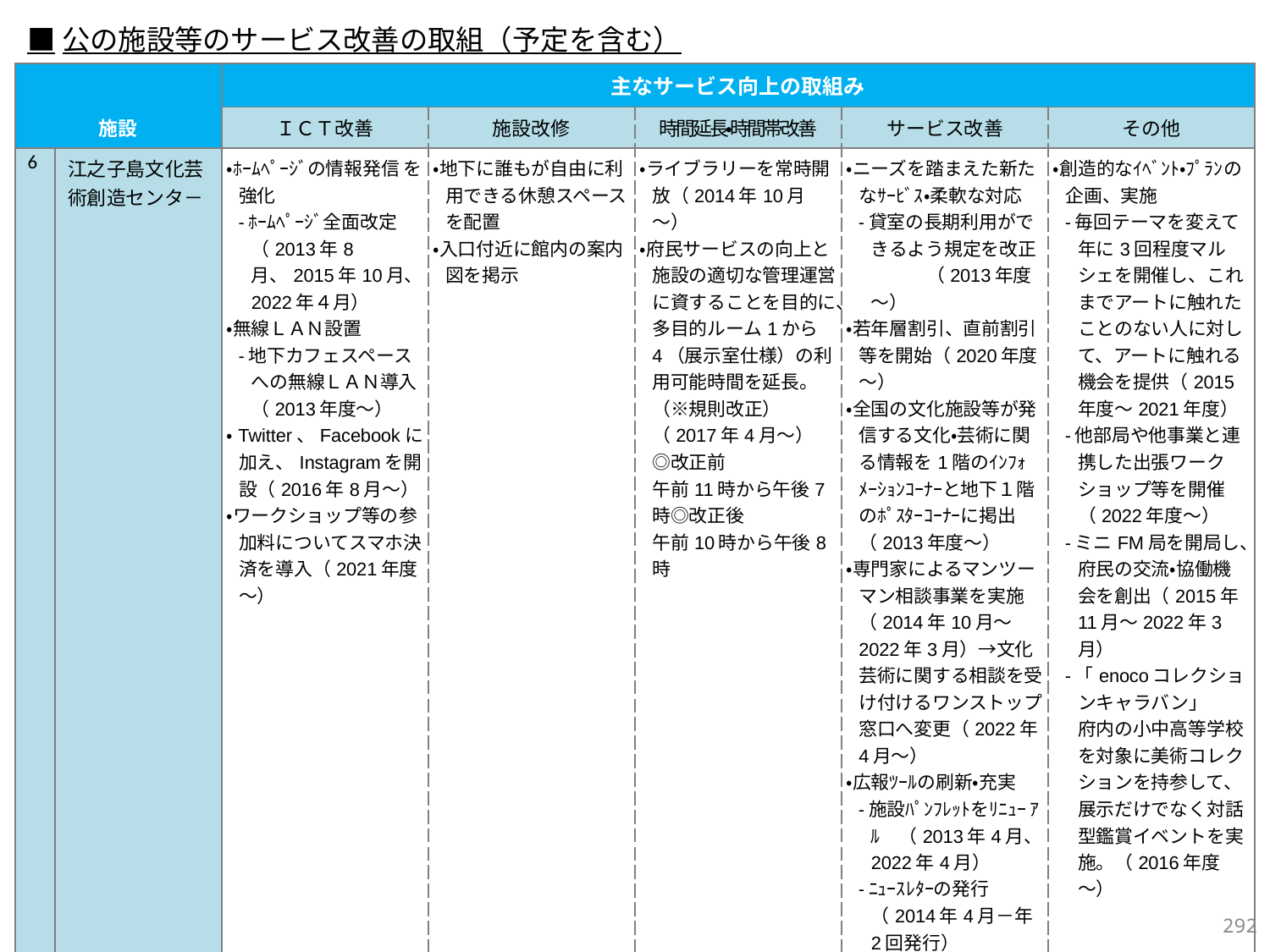

■公の施設等のサービス改善の取組（予定を含む）
| 施設 |  | 主なサービス向上の取組み |  |  |  |  |
| --- | --- | --- | --- | --- | --- | --- |
|  |  | ＩＣＴ改善 | 施設改修 | 時間延長・時間帯改善 | サービス改善 | その他 |
| 6 | 江之子島文化芸術創造センタ－ | ・ﾎｰﾑﾍﾟｰｼﾞの情報発信 を強化 -ﾎｰﾑﾍﾟｰｼﾞ全面改定（2013年8月、2015年10月、2022年４月） ・無線ＬＡＮ設置 -地下カフェスペースへの無線ＬＡＮ導入（2013年度～） ・Twitter、Facebookに加え、Instagramを開設（2016年8月～） ・ワークショップ等の参加料についてスマホ決済を導入（2021年度～） | ・地下に誰もが自由に利用できる休憩スペースを配置 ・入口付近に館内の案内図を掲示 | ・ライブラリーを常時開放（2014年10月～） ・府民サービスの向上と施設の適切な管理運営に資することを目的に、多目的ルーム1から4（展示室仕様）の利用可能時間を延長。 （※規則改正）（2017年4月～） ◎改正前 午前11時から午後7時◎改正後 午前10時から午後8時 | ・ニーズを踏まえた新たなｻｰﾋﾞｽ・柔軟な対応 -貸室の長期利用ができるよう規定を改正　　　（2013年度～） ・若年層割引、直前割引等を開始（2020年度～） ・全国の文化施設等が発信する文化・芸術に関る情報を1階のｲﾝﾌｫﾒｰｼｮﾝｺｰﾅｰと地下１階のﾎﾟｽﾀｰｺｰﾅｰに掲出（2013年度～） ・専門家によるマンツーマン相談事業を実施（2014年10月～2022年3月）→文化芸術に関する相談を受け付けるワンストップ窓口へ変更（2022年4月～） ・広報ﾂｰﾙの刷新・充実 -施設ﾊﾟﾝﾌﾚｯﾄをﾘﾆｭｰ ｱﾙ　（2013年4月、2022年4月） -ﾆｭｰｽﾚﾀｰの発行（2014年4月－年2回発行） | ・創造的なｲﾍﾞﾝﾄ・ﾌﾟﾗﾝの企画、実施 -毎回テーマを変えて年に3回程度マルシェを開催し、これまでアートに触れたことのない人に対して、アートに触れる機会を提供（2015年度～2021年度） -他部局や他事業と連携した出張ワークショップ等を開催（2022年度～） -ミニFM局を開局し、府民の交流・協働機会を創出（2015年11月～2022年3月） -「enocoコレクションキャラバン」 府内の小中高等学校を対象に美術コレクションを持参して、展示だけでなく対話型鑑賞イベントを実施。（2016年度～） |
292